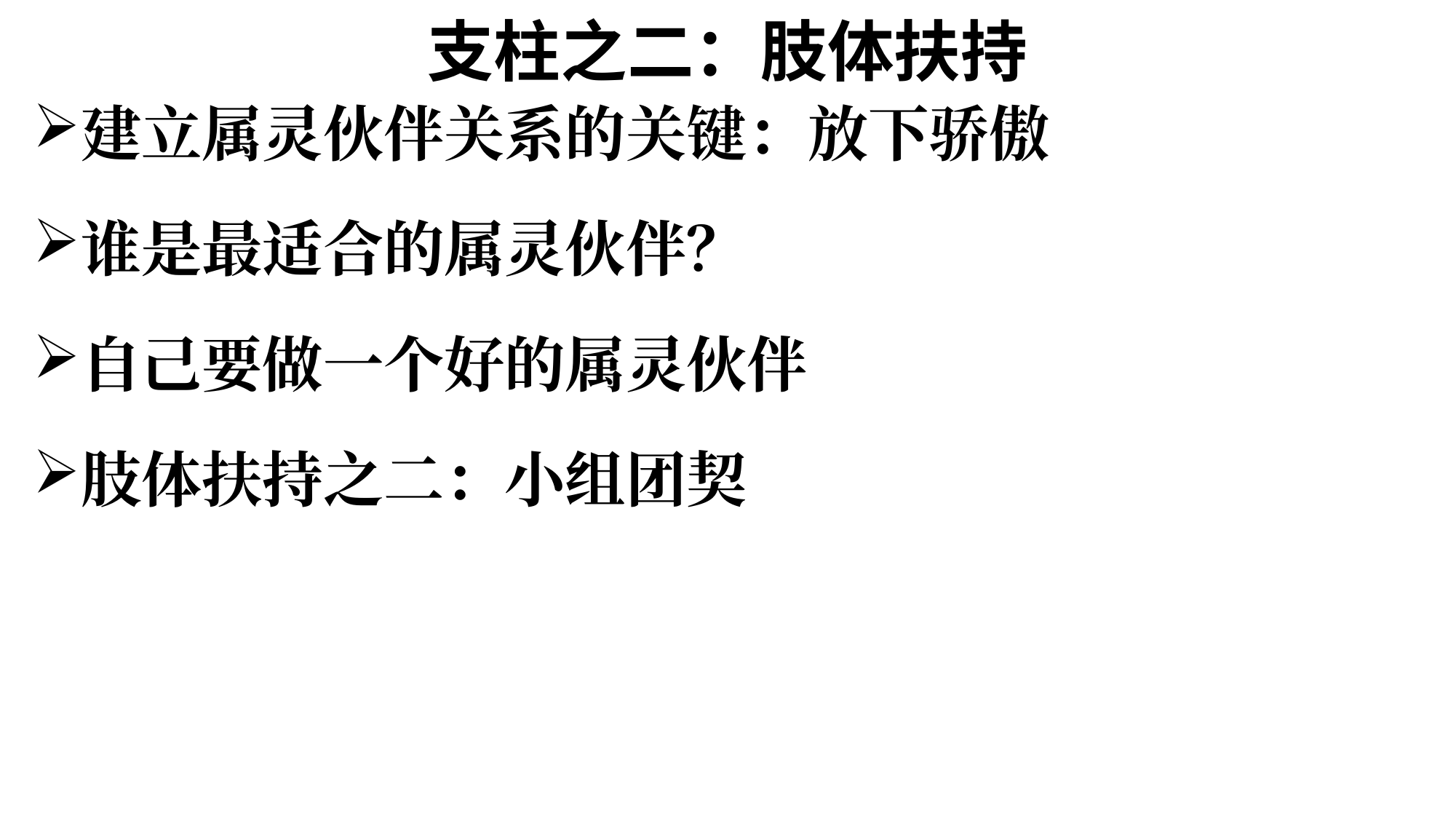

# 支柱之二：肢体扶持
建立属灵伙伴关系的关键：放下骄傲

谁是最适合的属灵伙伴？

自己要做一个好的属灵伙伴

肢体扶持之二：小组团契